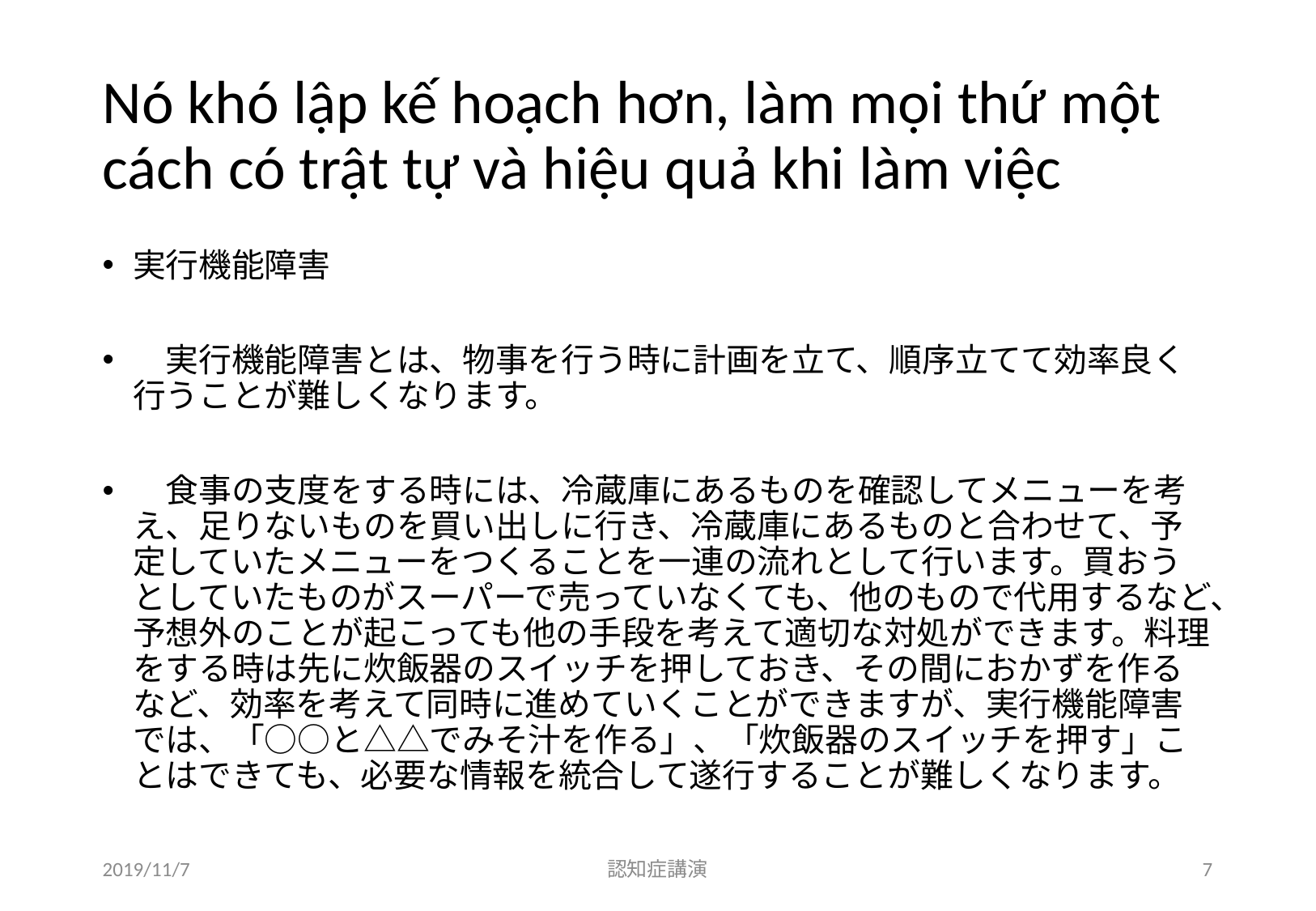

# Nó khó lập kế hoạch hơn, làm mọi thứ một cách có trật tự và hiệu quả khi làm việc
実行機能障害

　実行機能障害とは、物事を行う時に計画を立て、順序立てて効率良く行うことが難しくなります。

　食事の支度をする時には、冷蔵庫にあるものを確認してメニューを考え、足りないものを買い出しに行き、冷蔵庫にあるものと合わせて、予定していたメニューをつくることを一連の流れとして行います。買おうとしていたものがスーパーで売っていなくても、他のもので代用するなど、予想外のことが起こっても他の手段を考えて適切な対処ができます。料理をする時は先に炊飯器のスイッチを押しておき、その間におかずを作るなど、効率を考えて同時に進めていくことができますが、実行機能障害では、「○○と△△でみそ汁を作る」、「炊飯器のスイッチを押す」ことはできても、必要な情報を統合して遂行することが難しくなります。

2019/11/7
認知症講演
7